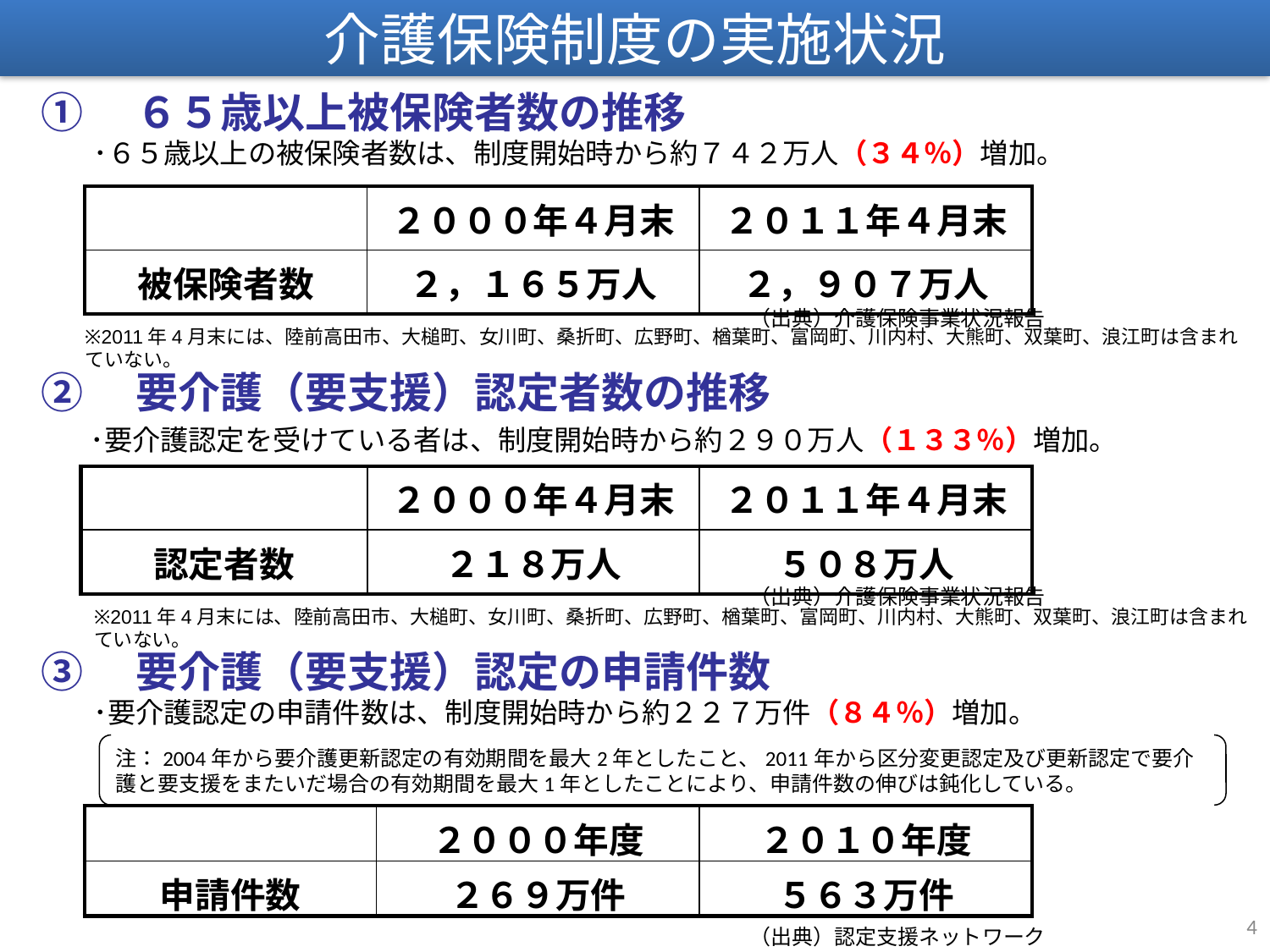

介護保険制度の実施状況
介護保険制度の実施状況
①　６５歳以上被保険者数の推移
･６５歳以上の被保険者数は、制度開始時から約７４２万人（３４％）増加。
|  | ２０００年４月末 | ２０１１年４月末 |
| --- | --- | --- |
| 被保険者数 | ２，１６５万人 | ２，９０７万人 |
（出典）介護保険事業状況報告
※2011年4月末には、陸前高田市、大槌町、女川町、桑折町、広野町、楢葉町、富岡町、川内村、大熊町、双葉町、浪江町は含まれていない。
②　要介護（要支援）認定者数の推移
･要介護認定を受けている者は、制度開始時から約２９０万人（１３３％）増加。
|  | ２０００年４月末 | ２０１１年４月末 |
| --- | --- | --- |
| 認定者数 | ２１８万人 | ５０８万人 |
（出典）介護保険事業状況報告
※2011年4月末には、陸前高田市、大槌町、女川町、桑折町、広野町、楢葉町、富岡町、川内村、大熊町、双葉町、浪江町は含まれていない。
③　要介護（要支援）認定の申請件数
･要介護認定の申請件数は、制度開始時から約２２７万件（８４％）増加。
注：2004年から要介護更新認定の有効期間を最大2年としたこと、2011年から区分変更認定及び更新認定で要介護と要支援をまたいだ場合の有効期間を最大1年としたことにより、申請件数の伸びは鈍化している。
|  | ２０００年度 | ２０１０年度 |
| --- | --- | --- |
| 申請件数 | ２６９万件 | ５６３万件 |
4
（出典）認定支援ネットワーク